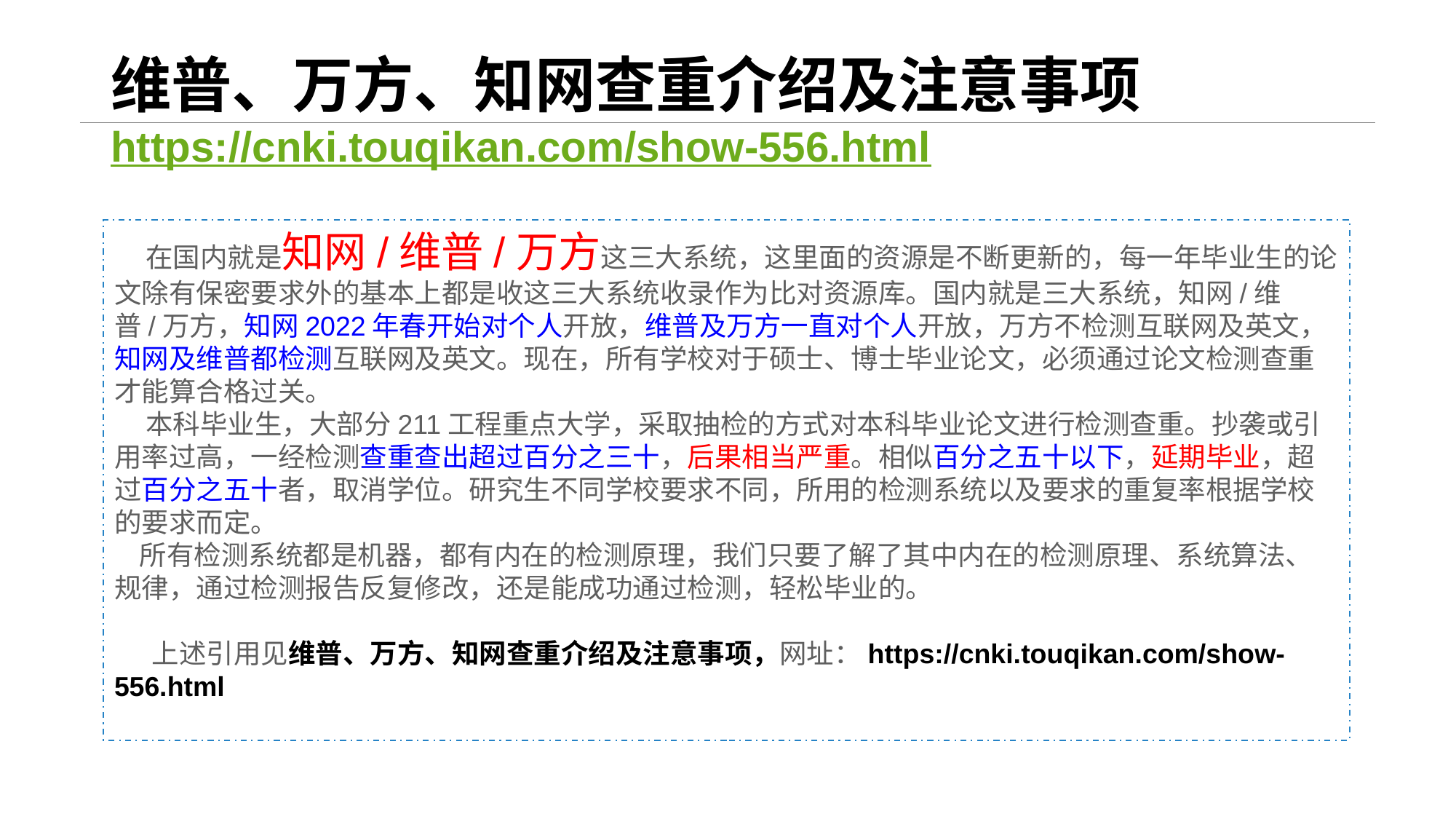

维普、万方、知网查重介绍及注意事项
https://cnki.touqikan.com/show-556.html

    在国内就是知网/维普/万方这三大系统，这里面的资源是不断更新的，每一年毕业生的论文除有保密要求外的基本上都是收这三大系统收录作为比对资源库。国内就是三大系统，知网/维普/万方，知网2022年春开始对个人开放，维普及万方一直对个人开放，万方不检测互联网及英文，知网及维普都检测互联网及英文。现在，所有学校对于硕士、博士毕业论文，必须通过论文检测查重才能算合格过关。
    本科毕业生，大部分211工程重点大学，采取抽检的方式对本科毕业论文进行检测查重。抄袭或引用率过高，一经检测查重查出超过百分之三十，后果相当严重。相似百分之五十以下，延期毕业，超过百分之五十者，取消学位。研究生不同学校要求不同，所用的检测系统以及要求的重复率根据学校的要求而定。
   所有检测系统都是机器，都有内在的检测原理，我们只要了解了其中内在的检测原理、系统算法、规律，通过检测报告反复修改，还是能成功通过检测，轻松毕业的。

     上述引用见维普、万方、知网查重介绍及注意事项，网址：https://cnki.touqikan.com/show-556.html